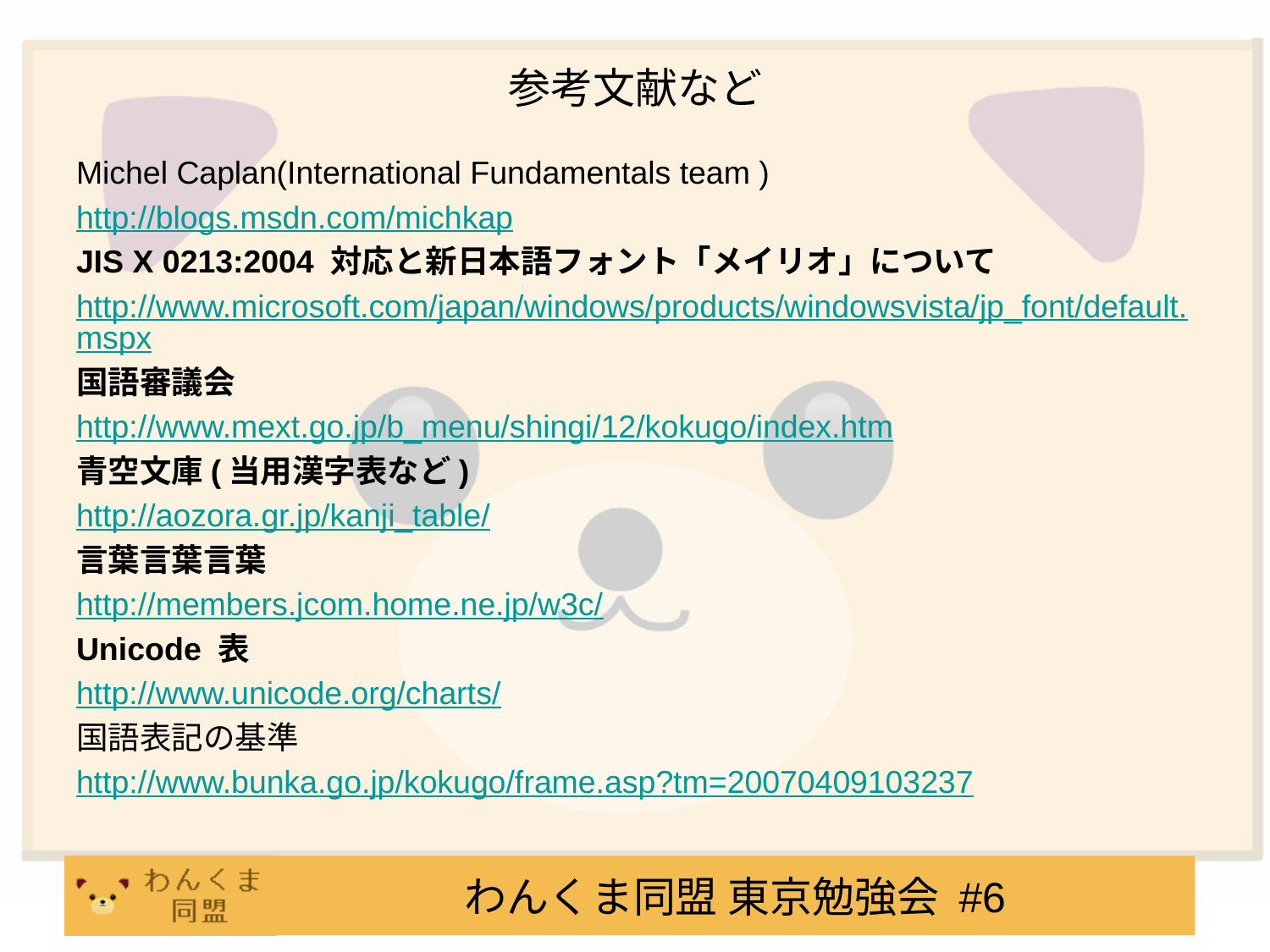

# 参考文献など
Michel Caplan(International Fundamentals team )
http://blogs.msdn.com/michkap
JIS X 0213:2004 対応と新日本語フォント「メイリオ」について
http://www.microsoft.com/japan/windows/products/windowsvista/jp_font/default.mspx
国語審議会
http://www.mext.go.jp/b_menu/shingi/12/kokugo/index.htm
青空文庫(当用漢字表など)
http://aozora.gr.jp/kanji_table/
言葉言葉言葉
http://members.jcom.home.ne.jp/w3c/
Unicode 表
http://www.unicode.org/charts/
国語表記の基準
http://www.bunka.go.jp/kokugo/frame.asp?tm=20070409103237